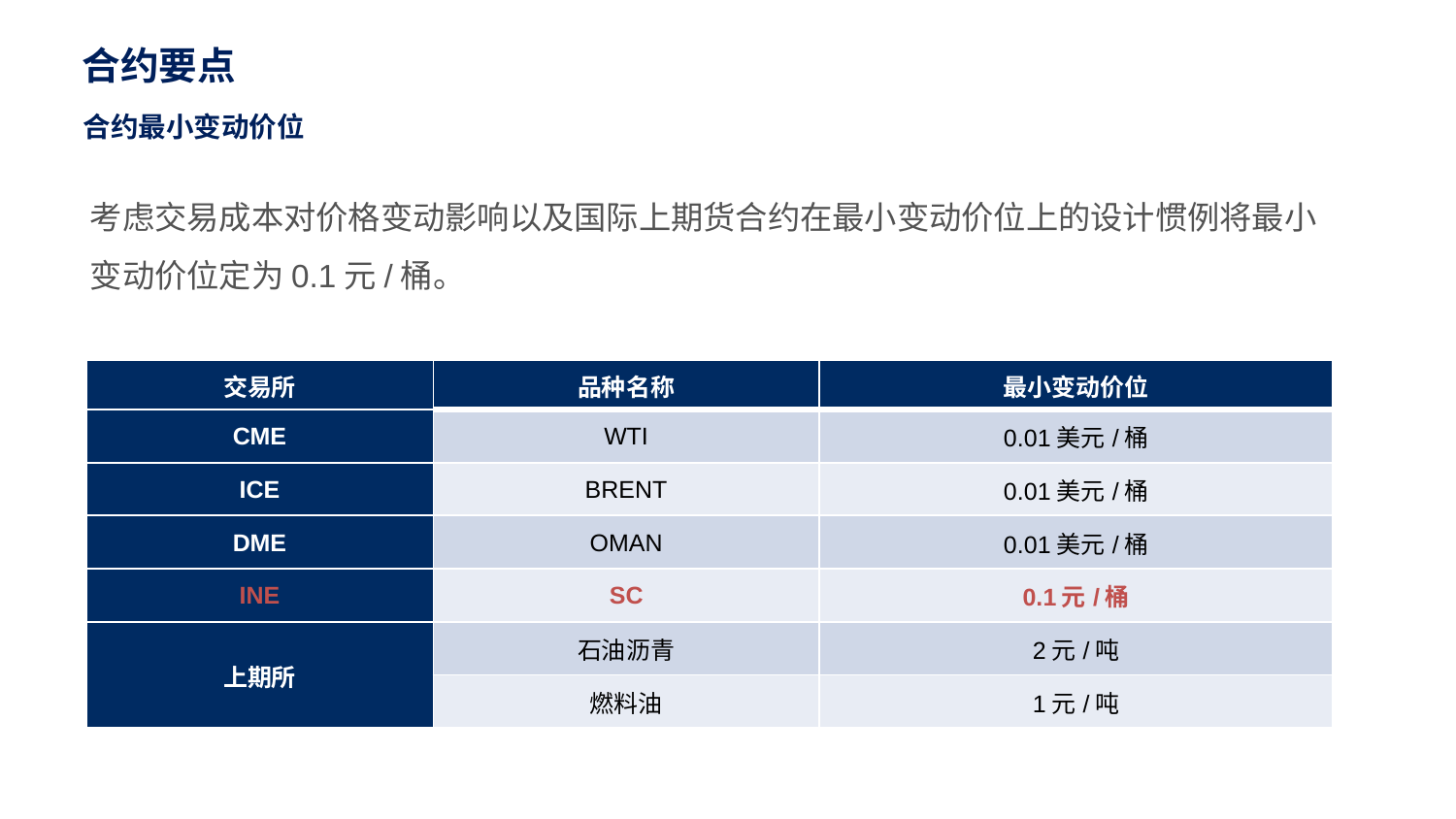

合约要点
合约最小变动价位
考虑交易成本对价格变动影响以及国际上期货合约在最小变动价位上的设计惯例将最小变动价位定为0.1元/桶。
| 交易所 | 品种名称 | 最小变动价位 |
| --- | --- | --- |
| CME | WTI | 0.01美元/桶 |
| ICE | BRENT | 0.01美元/桶 |
| DME | OMAN | 0.01美元/桶 |
| INE | SC | 0.1元/桶 |
| 上期所 | 石油沥青 | 2元/吨 |
|  | 燃料油 | 1元/吨 |